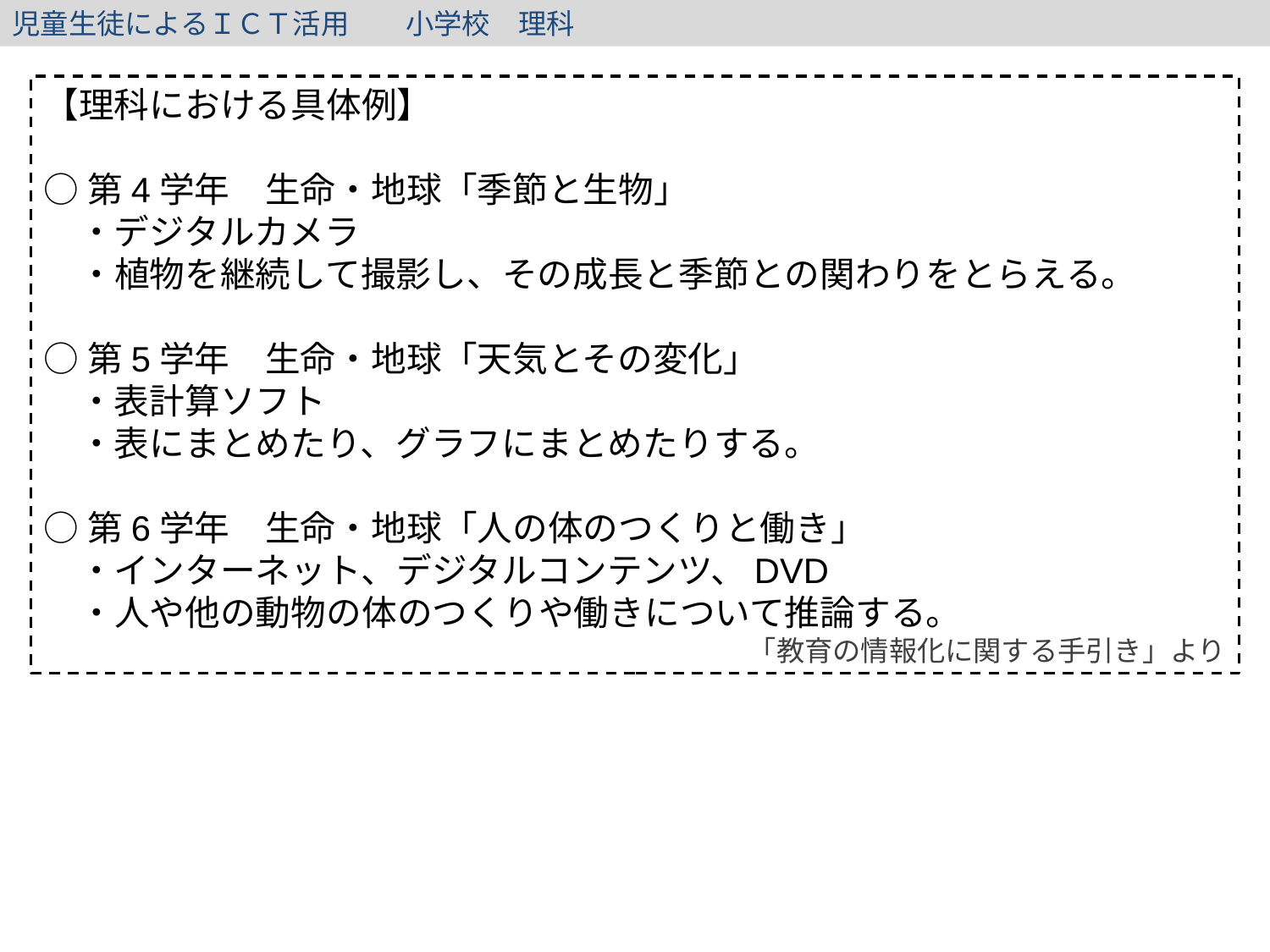

児童生徒によるＩＣＴ活用　　小学校　理科
【理科における具体例】

○第4学年　生命・地球「季節と生物」
　・デジタルカメラ
　・植物を継続して撮影し、その成長と季節との関わりをとらえる。

○第5学年　生命・地球「天気とその変化」
　・表計算ソフト
　・表にまとめたり、グラフにまとめたりする。

○第6学年　生命・地球「人の体のつくりと働き」
　・インターネット、デジタルコンテンツ、DVD
　・人や他の動物の体のつくりや働きについて推論する。
「教育の情報化に関する手引き」より